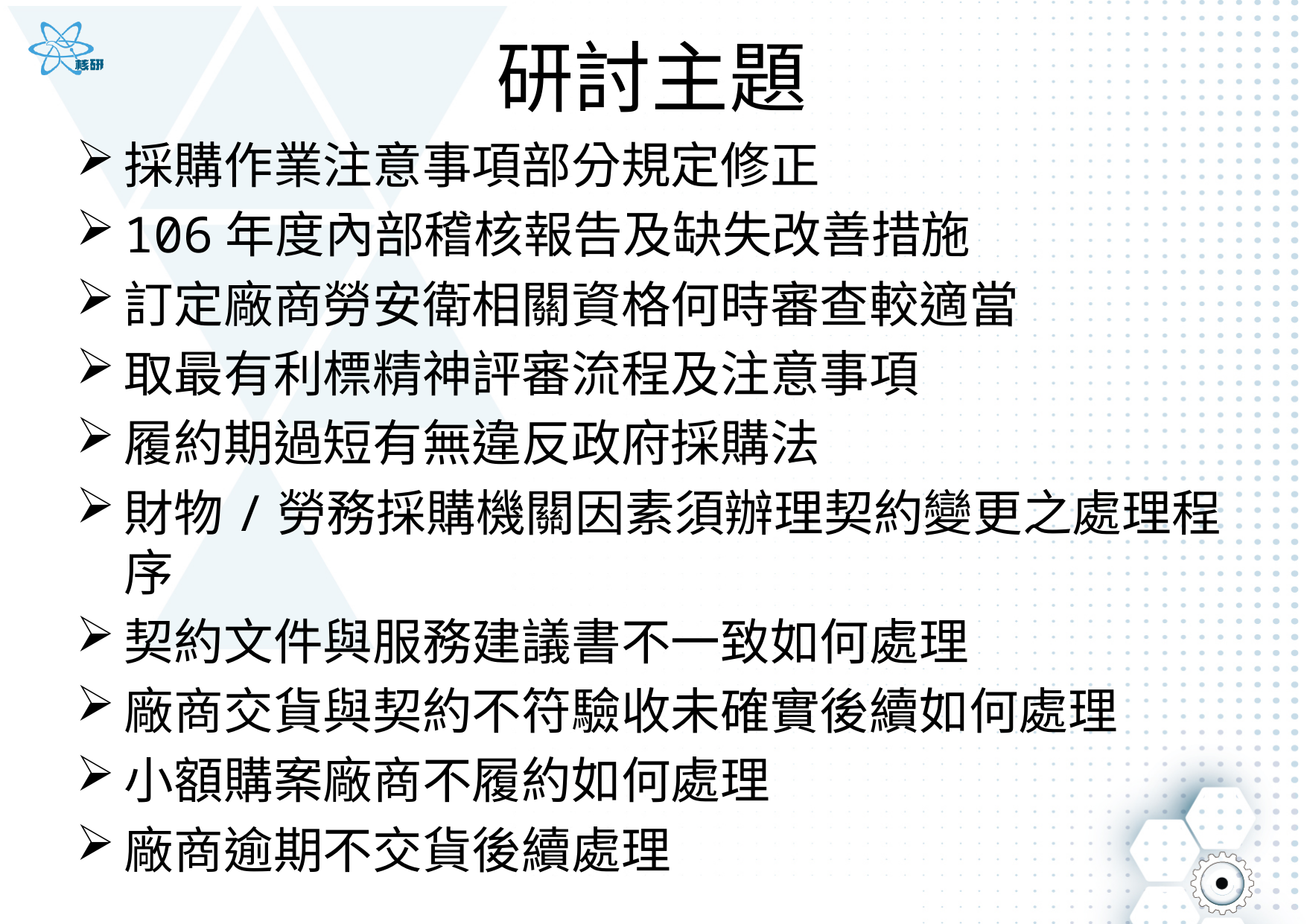

# 研討主題
採購作業注意事項部分規定修正
106年度內部稽核報告及缺失改善措施
訂定廠商勞安衛相關資格何時審查較適當
取最有利標精神評審流程及注意事項
履約期過短有無違反政府採購法
財物/勞務採購機關因素須辦理契約變更之處理程序
契約文件與服務建議書不一致如何處理
廠商交貨與契約不符驗收未確實後續如何處理
小額購案廠商不履約如何處理
廠商逾期不交貨後續處理